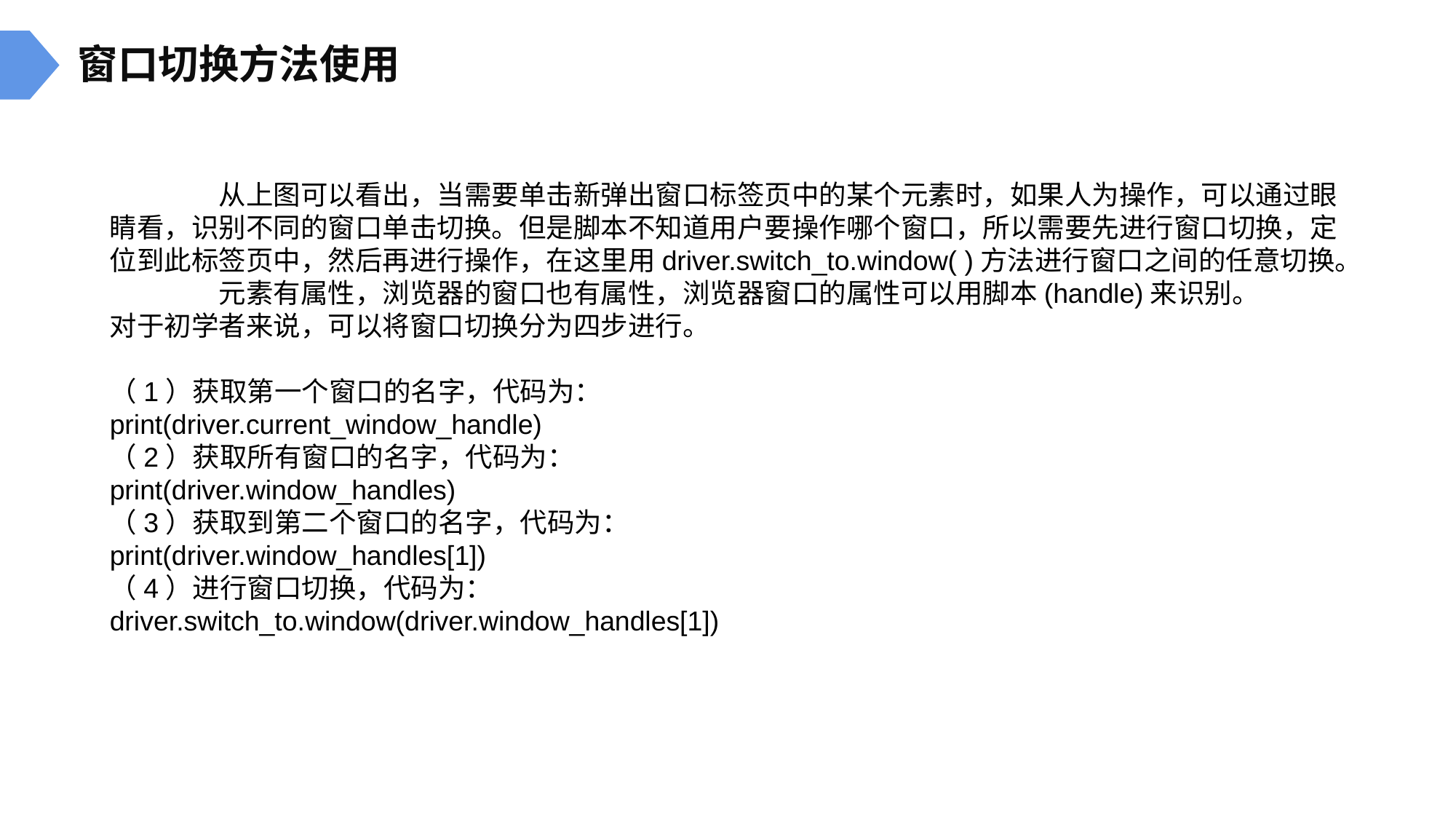

窗口切换方法使用
	从上图可以看出，当需要单击新弹出窗口标签页中的某个元素时，如果人为操作，可以通过眼睛看，识别不同的窗口单击切换。但是脚本不知道用户要操作哪个窗口，所以需要先进行窗口切换，定位到此标签页中，然后再进行操作，在这里用driver.switch_to.window( )方法进行窗口之间的任意切换。
	元素有属性，浏览器的窗口也有属性，浏览器窗口的属性可以用脚本(handle)来识别。
对于初学者来说，可以将窗口切换分为四步进行。

（1）获取第一个窗口的名字，代码为：
print(driver.current_window_handle)
（2）获取所有窗口的名字，代码为：
print(driver.window_handles)
（3）获取到第二个窗口的名字，代码为：
print(driver.window_handles[1])
（4）进行窗口切换，代码为：
driver.switch_to.window(driver.window_handles[1])